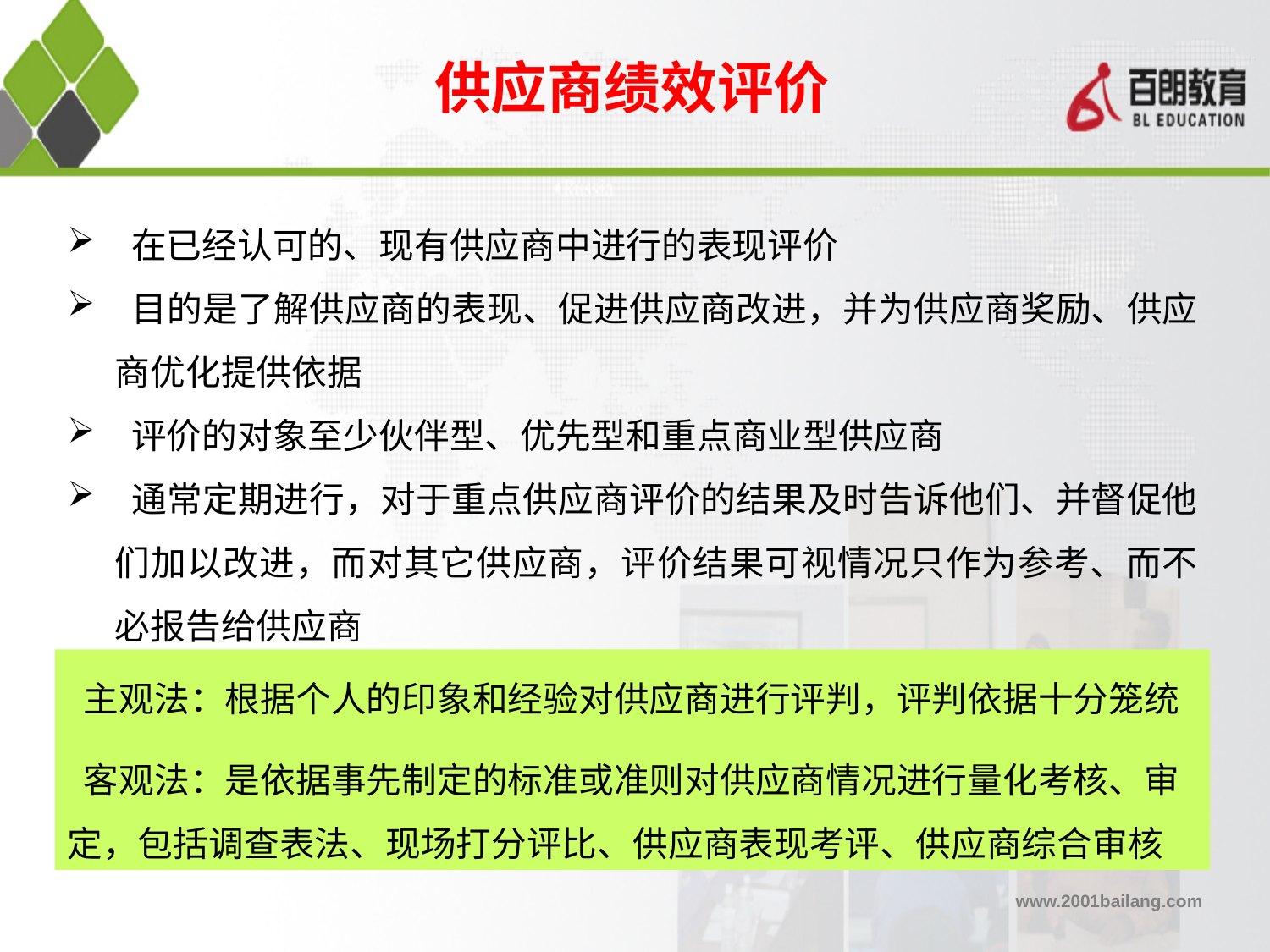

供应商绩效评价
 在已经认可的、现有供应商中进行的表现评价
 目的是了解供应商的表现、促进供应商改进，并为供应商奖励、供应商优化提供依据
 评价的对象至少伙伴型、优先型和重点商业型供应商
 通常定期进行，对于重点供应商评价的结果及时告诉他们、并督促他们加以改进，而对其它供应商，评价结果可视情况只作为参考、而不必报告给供应商
 主观法：根据个人的印象和经验对供应商进行评判，评判依据十分笼统
 客观法：是依据事先制定的标准或准则对供应商情况进行量化考核、审定，包括调查表法、现场打分评比、供应商表现考评、供应商综合审核